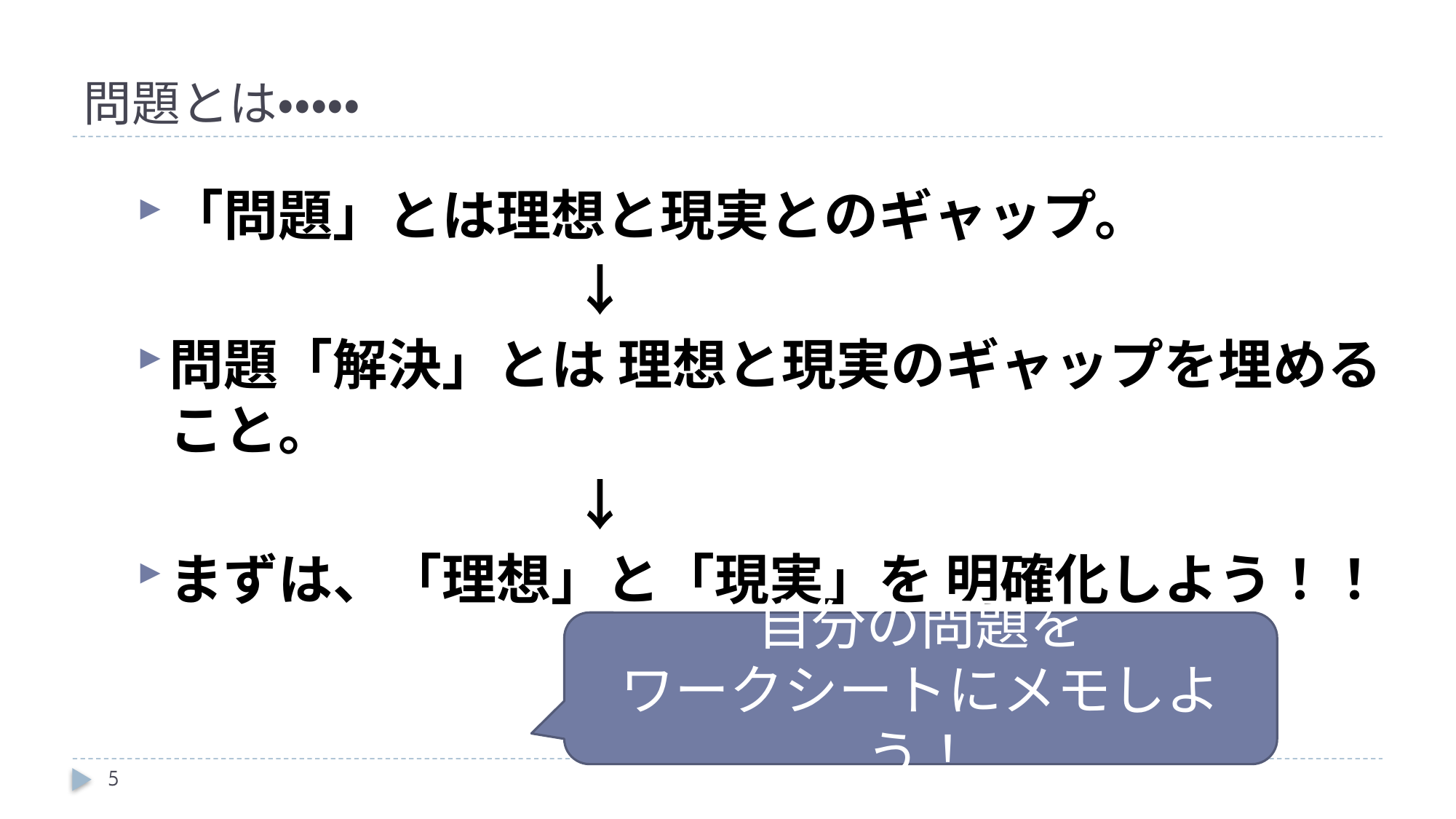

# 問題とは・・・・・
「問題」とは理想と現実とのギャップ。
　　　　　　　　↓
問題「解決」とは 理想と現実のギャップを埋めること。
　　　　　　　　↓
まずは、「理想」と「現実」を 明確化しよう！！
自分の問題を
ワークシートにメモしよう！
5